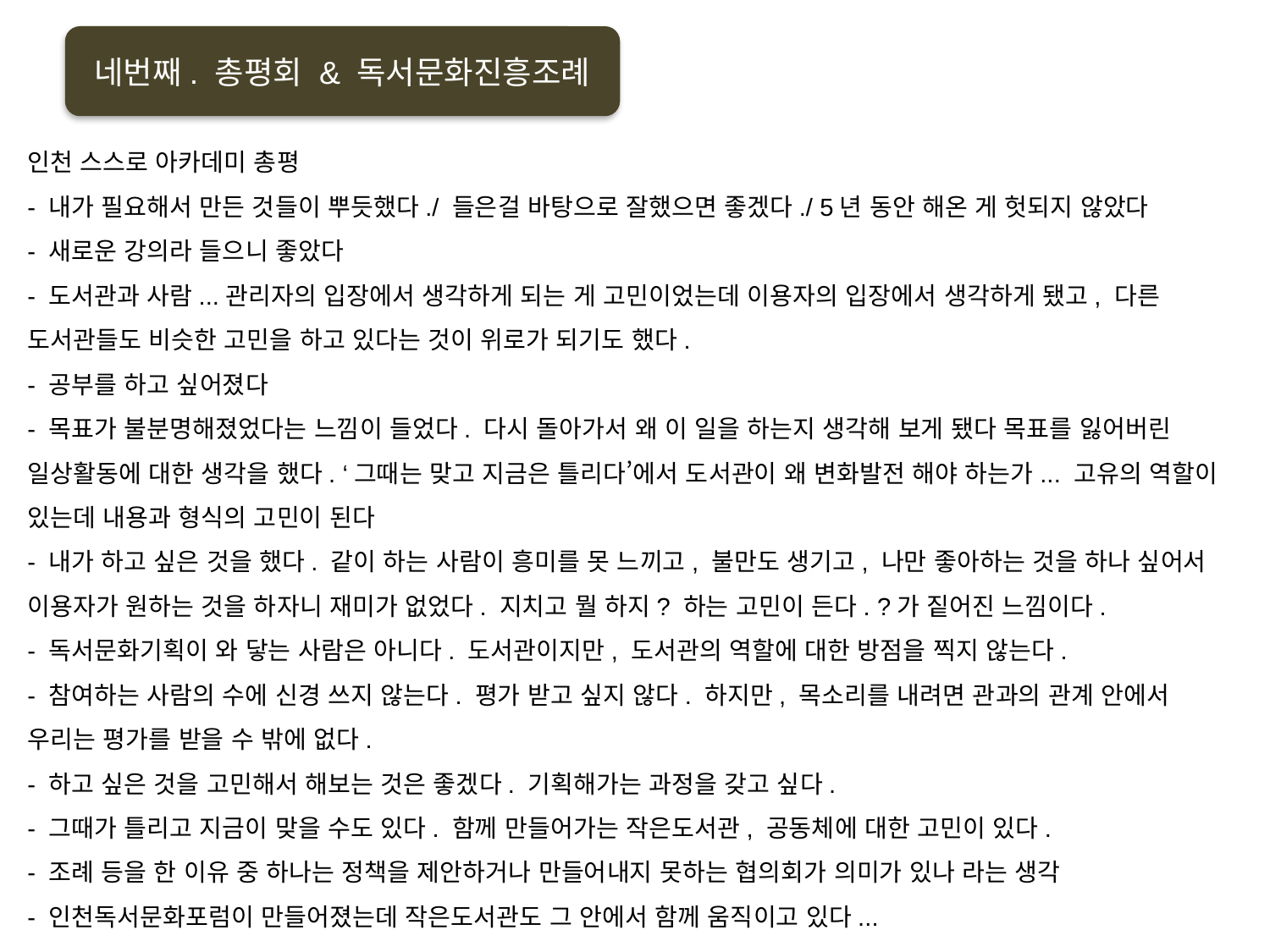

네번째. 총평회 & 독서문화진흥조례
인천 스스로 아카데미 총평
- 내가 필요해서 만든 것들이 뿌듯했다./ 들은걸 바탕으로 잘했으면 좋겠다./ 5년 동안 해온 게 헛되지 않았다
- 새로운 강의라 들으니 좋았다
- 도서관과 사람...관리자의 입장에서 생각하게 되는 게 고민이었는데 이용자의 입장에서 생각하게 됐고, 다른 도서관들도 비슷한 고민을 하고 있다는 것이 위로가 되기도 했다.
- 공부를 하고 싶어졌다
- 목표가 불분명해졌었다는 느낌이 들었다. 다시 돌아가서 왜 이 일을 하는지 생각해 보게 됐다 목표를 잃어버린 일상활동에 대한 생각을 했다. ‘그때는 맞고 지금은 틀리다’에서 도서관이 왜 변화발전 해야 하는가... 고유의 역할이 있는데 내용과 형식의 고민이 된다
- 내가 하고 싶은 것을 했다. 같이 하는 사람이 흥미를 못 느끼고, 불만도 생기고, 나만 좋아하는 것을 하나 싶어서 이용자가 원하는 것을 하자니 재미가 없었다. 지치고 뭘 하지? 하는 고민이 든다. ?가 짙어진 느낌이다.
- 독서문화기획이 와 닿는 사람은 아니다. 도서관이지만, 도서관의 역할에 대한 방점을 찍지 않는다.
- 참여하는 사람의 수에 신경 쓰지 않는다. 평가 받고 싶지 않다. 하지만, 목소리를 내려면 관과의 관계 안에서 우리는 평가를 받을 수 밖에 없다.
- 하고 싶은 것을 고민해서 해보는 것은 좋겠다. 기획해가는 과정을 갖고 싶다.
- 그때가 틀리고 지금이 맞을 수도 있다. 함께 만들어가는 작은도서관, 공동체에 대한 고민이 있다.
- 조례 등을 한 이유 중 하나는 정책을 제안하거나 만들어내지 못하는 협의회가 의미가 있나 라는 생각
- 인천독서문화포럼이 만들어졌는데 작은도서관도 그 안에서 함께 움직이고 있다...